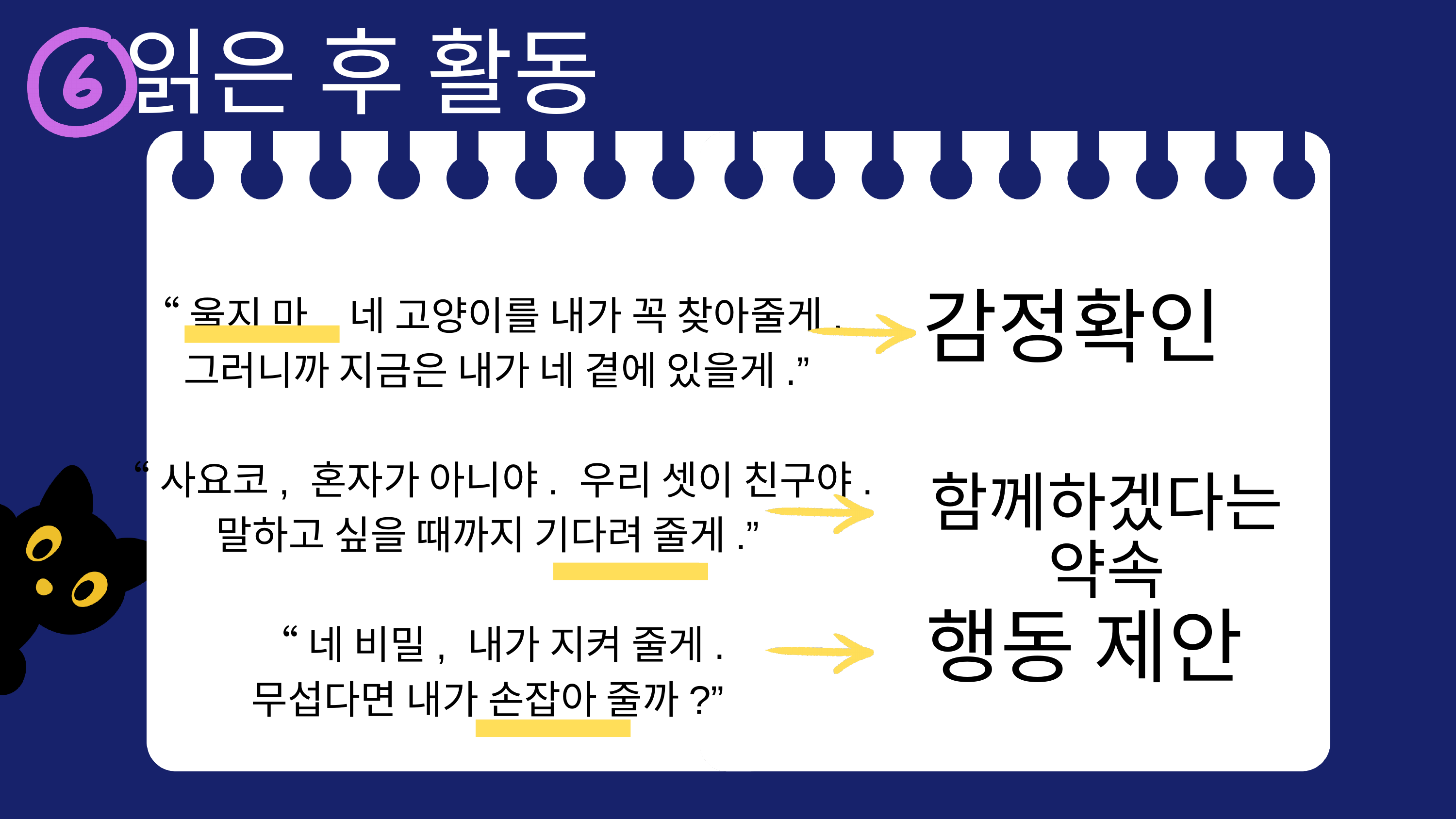

읽은 후 활동

 “울지 마. 네 고양이를 내가 꼭 찾아줄게.
 그러니까 지금은 내가 네 곁에 있을게.”

 “사요코, 혼자가 아니야. 우리 셋이 친구야.
말하고 싶을 때까지 기다려 줄게.”

 “네 비밀, 내가 지켜 줄게.
무섭다면 내가 손잡아 줄까?”
감정확인

함께하겠다는 약속

행동 제안